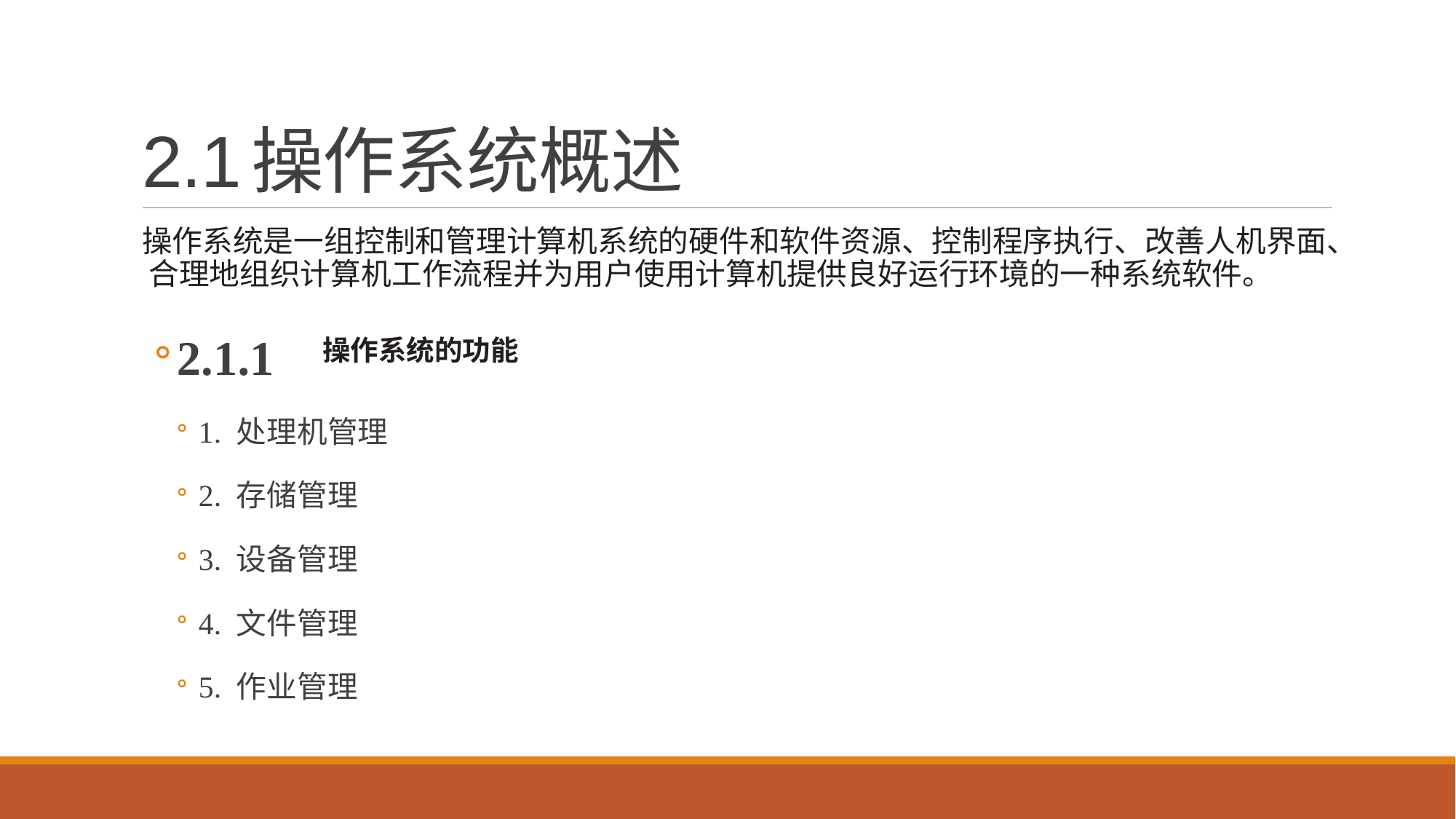

# 2.1	操作系统概述
操作系统是一组控制和管理计算机系统的硬件和软件资源、控制程序执行、改善人机界面、 合理地组织计算机工作流程并为用户使用计算机提供良好运行环境的一种系统软件。
2.1.1   操作系统的功能
1. 处理机管理
2. 存储管理
3. 设备管理
4. 文件管理
5. 作业管理